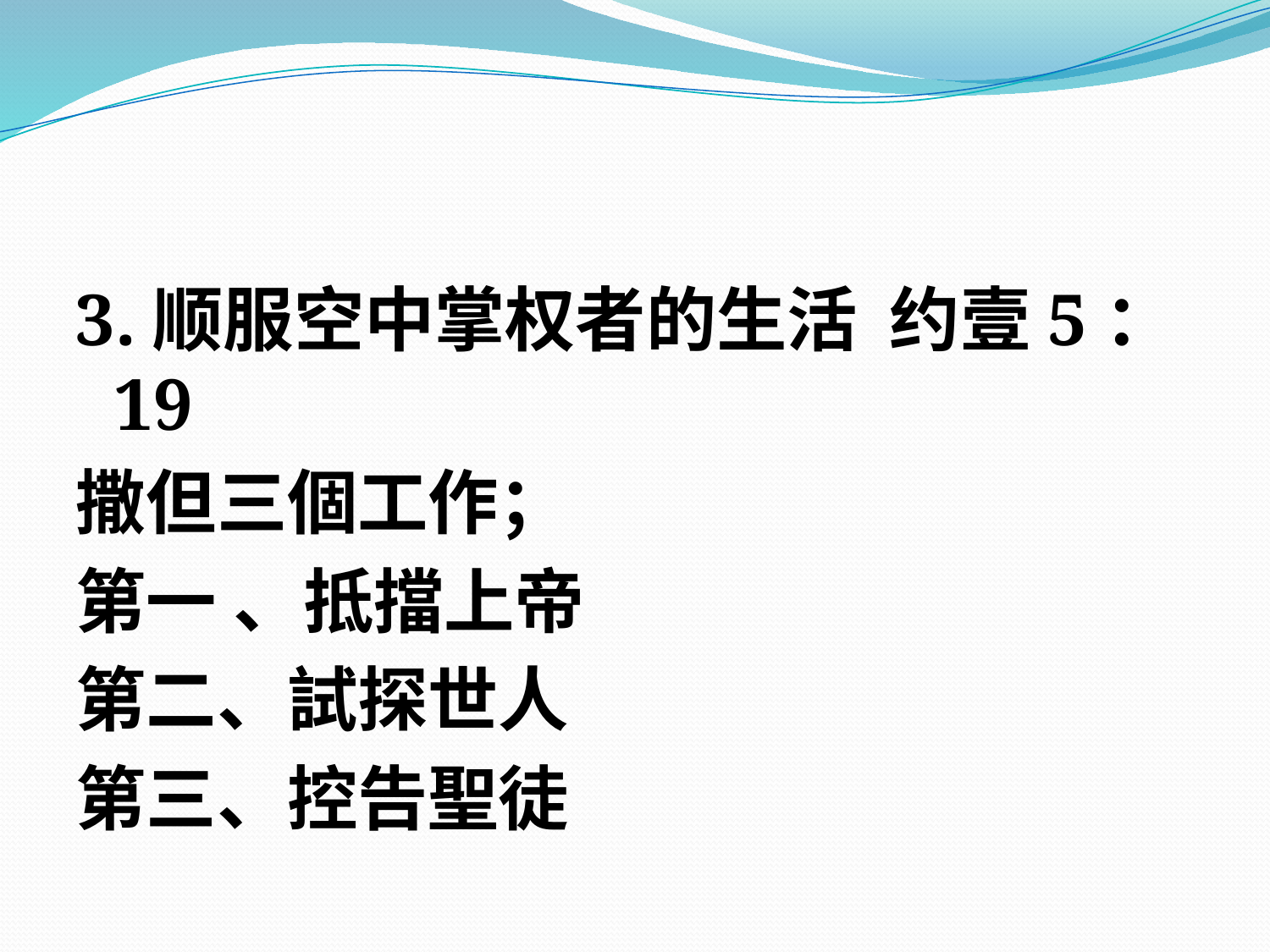

#
3.顺服空中掌权者的生活  约壹5：19
撒但三個工作；
第一 、抵擋上帝
第二、試探世人
第三、控告聖徒